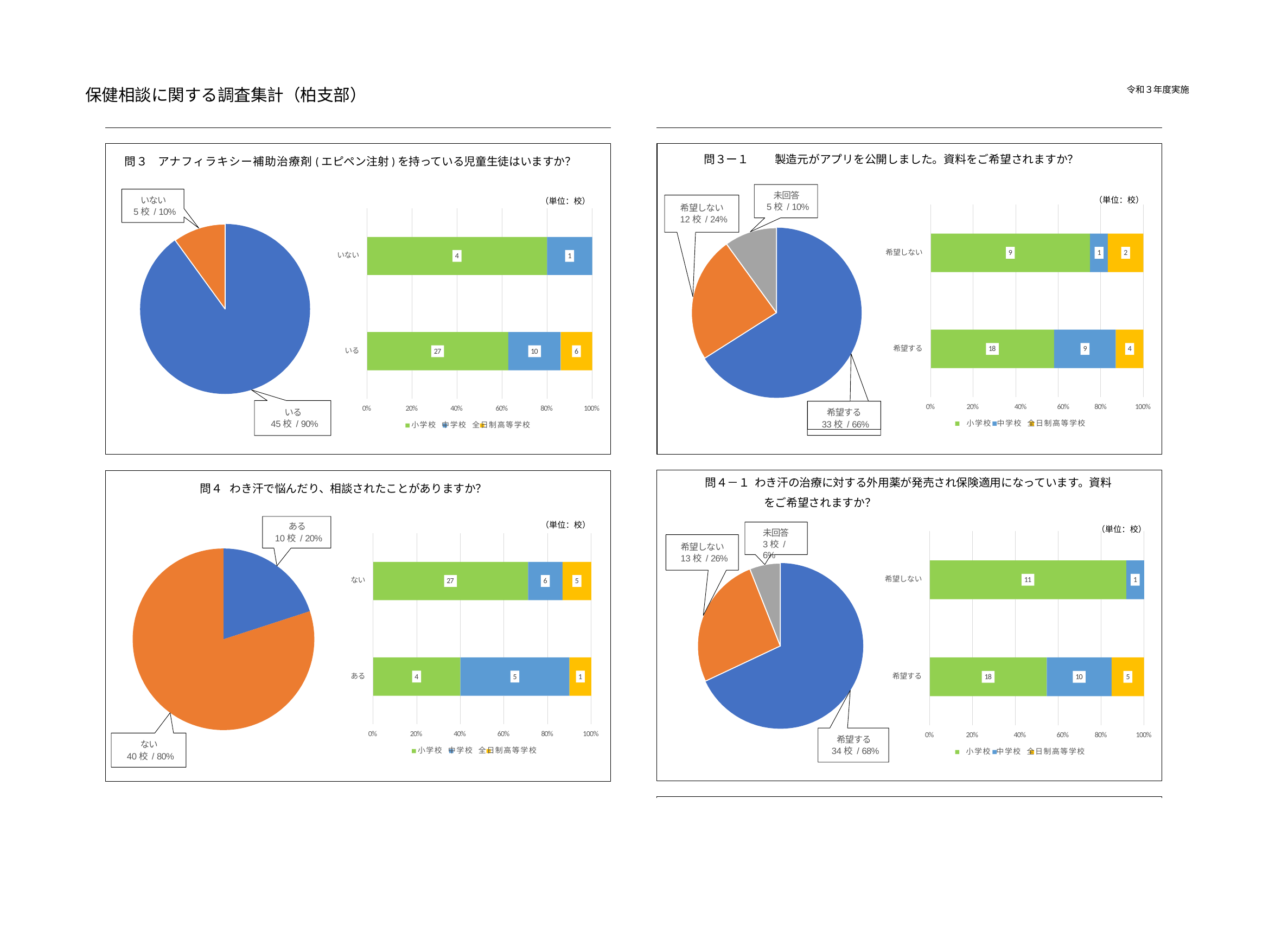

令和３年度実施
保健相談に関する調査集計（柏支部）

問３ー１	製造元がアプリを公開しました。資料をご希望されますか？
問３   アナフィラキシー補助治療剤(エピペン注射)を持っている児童生徒はいますか？

未回答
5校 / 10%

いない
5校 / 10%
（単位：校）
（単位：校）

希望しない
12校 / 24%

希望しない
9
1
2

いない
4
1

希望する
18
9
4

いる
27
10
6

0%
80%
100%
20%	40%	60%
小学校  中学校  全日制高等学校
希望する
33校 / 66%
0%
60%
80%
100%
20%	40%
いる
45校 / 90%
小学校  中学校  全日制高等学校

問４－１  わき汗の治療に対する外用薬が発売され保険適用になっています。資料をご希望されますか？
（単位：校）

問４   わき汗で悩んだり、相談されたことがありますか？

（単位：校）
ある
10校 / 20%

未回答
3校 / 6%

希望しない
13校 / 26%
希望しない
11
1

ない
27
6
5

ある
希望する
4
5
1
18
10
5

0%
20%	40%	60%
80%
100%
0%
20%	40%	60%
小学校  中学校  全日制高等学校
80%
100%
希望する
34校 / 68%
ない
40校 / 80%
小学校  中学校  全日制高等学校